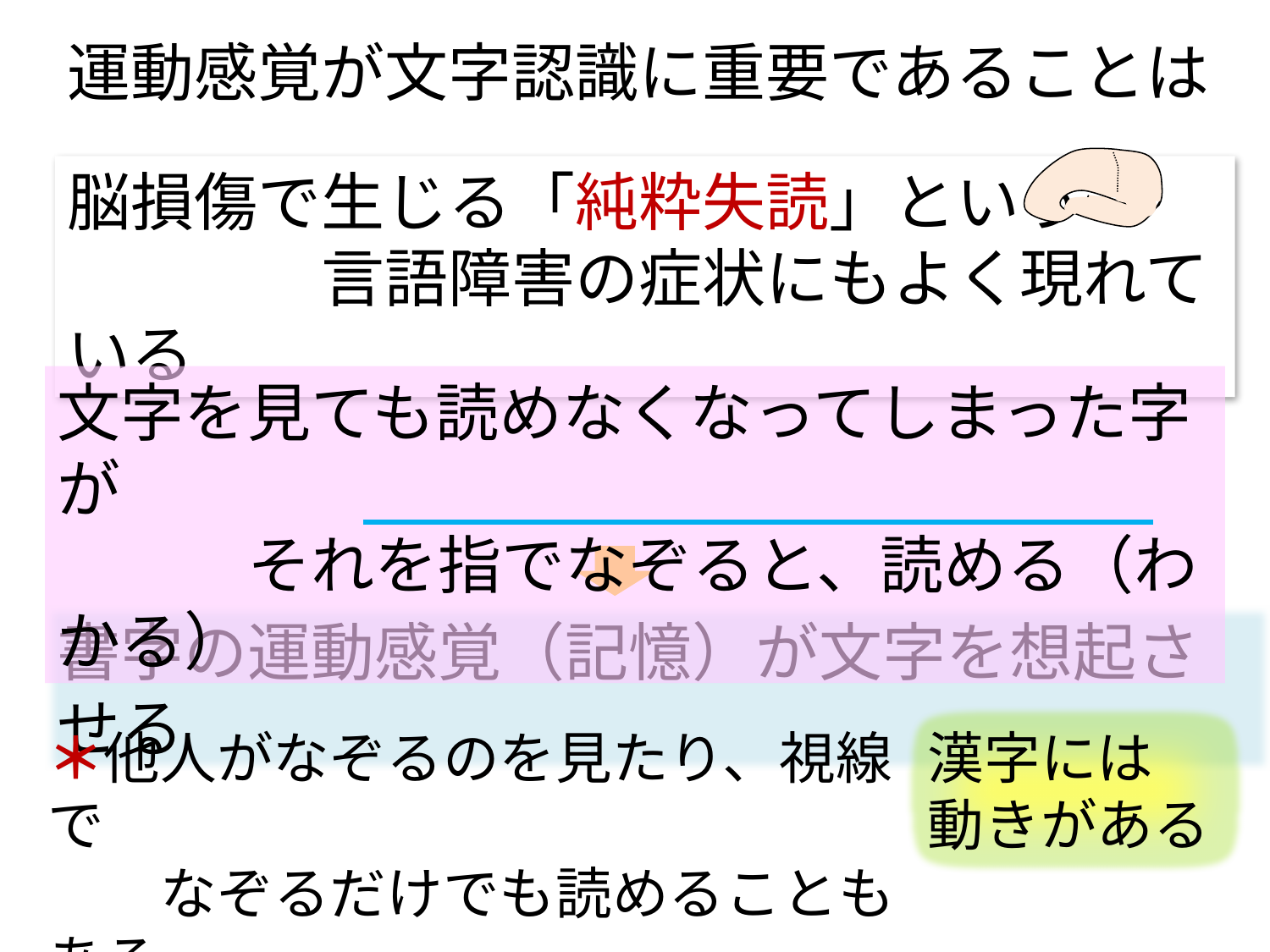

運動感覚が文字認識に重要であることは

脳損傷で生じる「純粋失読」という
　　　　言語障害の症状にもよく現れている
文字を見ても読めなくなってしまった字が
　　　それを指でなぞると、読める（わかる）

書字の運動感覚（記憶）が文字を想起させる
＊他人がなぞるのを見たり、視線で
　　なぞるだけでも読めることもある
漢字には
動きがある